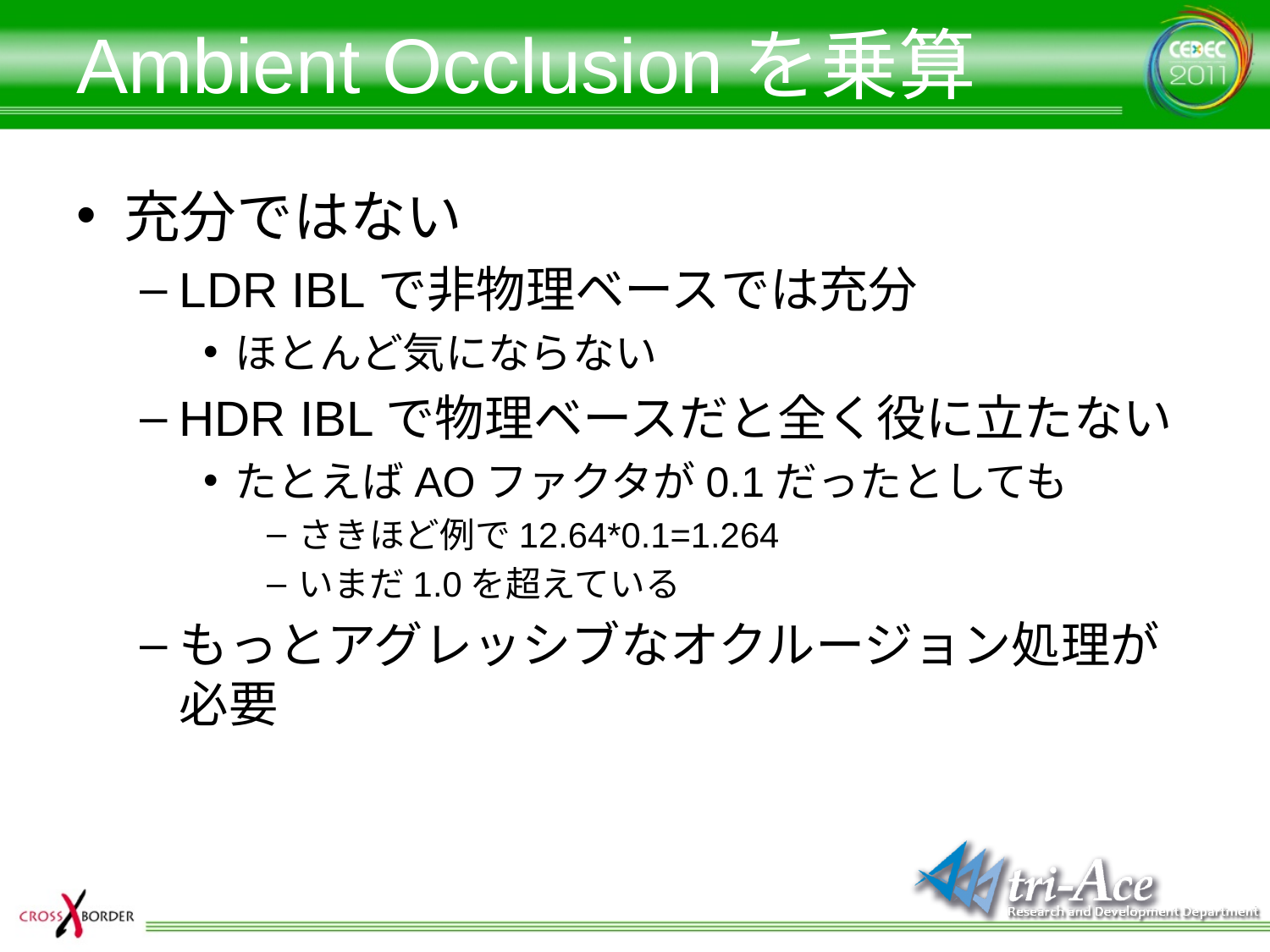

# Ambient Occlusionを乗算
充分ではない
LDR IBLで非物理ベースでは充分
ほとんど気にならない
HDR IBLで物理ベースだと全く役に立たない
たとえばAOファクタが0.1だったとしても
さきほど例で12.64*0.1=1.264
いまだ1.0を超えている
もっとアグレッシブなオクルージョン処理が必要